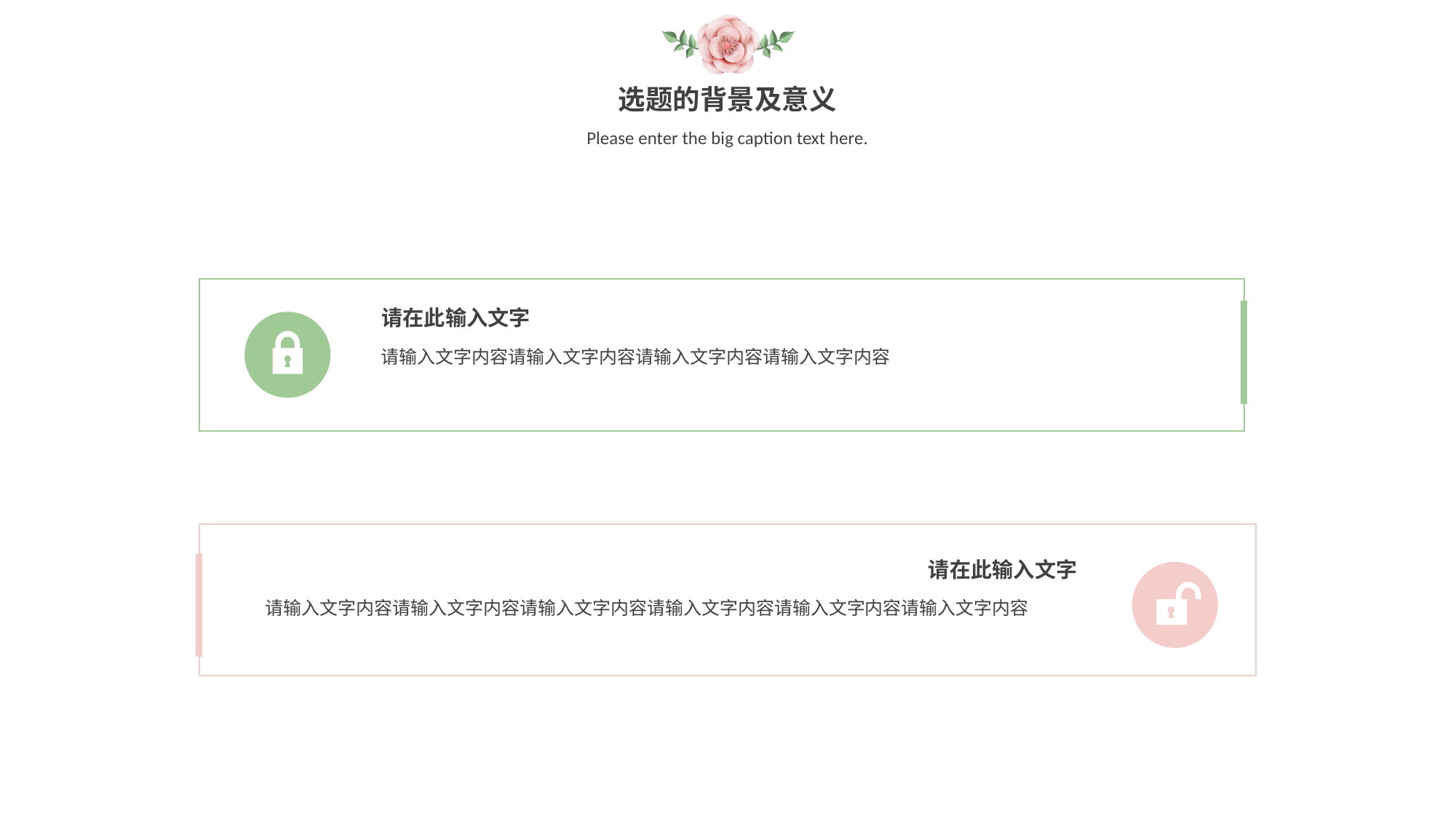

选题的背景及意义
Please enter the big caption text here.

请在此输入文字

请输入文字内容请输入文字内容请输入文字内容请输入文字内容

请在此输入文字
请输入文字内容请输入文字内容请输入文字内容请输入文字内容请输入文字内容请输入文字内容